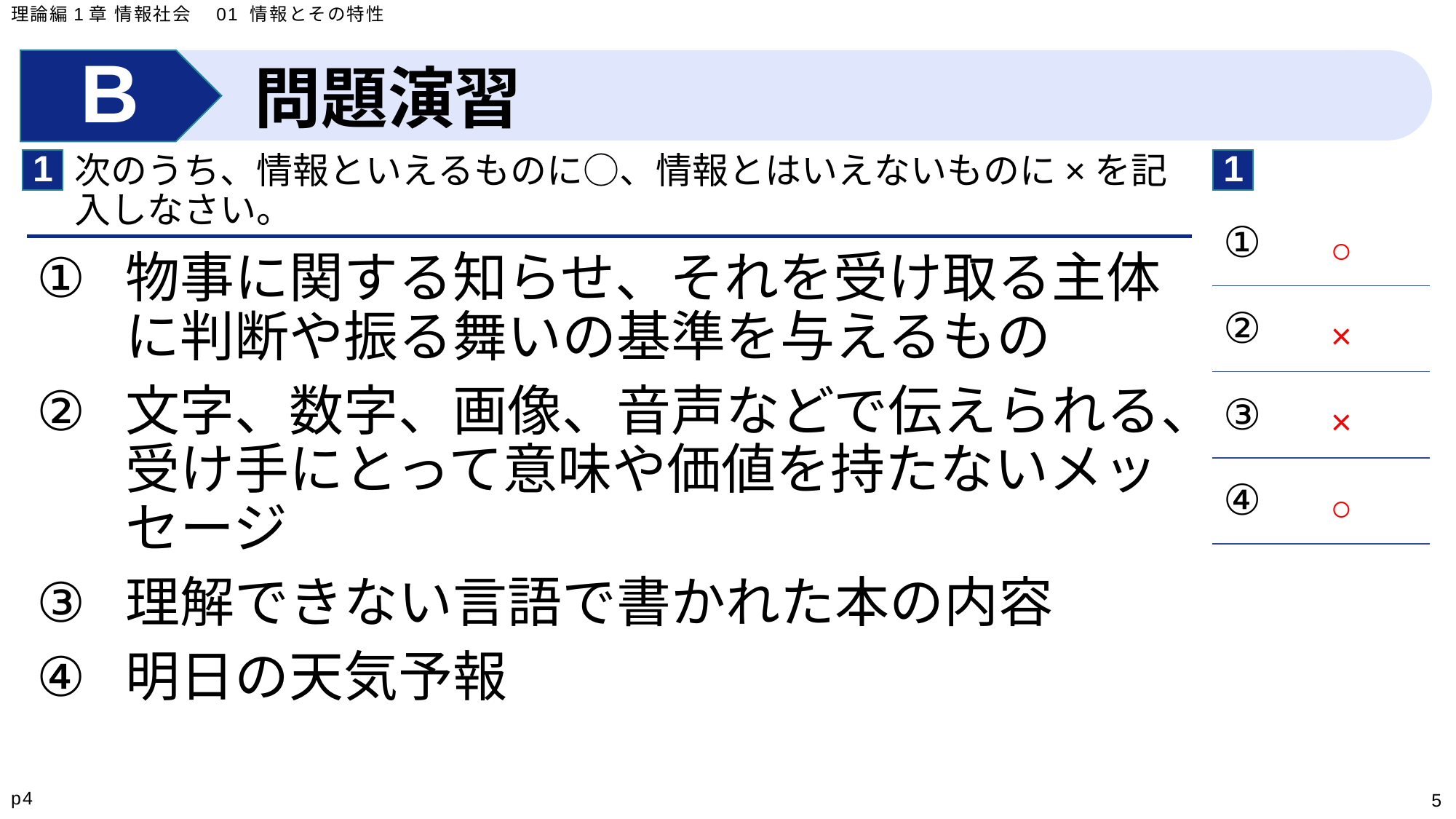

理論編1章 情報社会　01 情報とその特性

問題演習
1
1
次のうち、情報といえるものに○、情報とはいえないものに×を記入しなさい。

| ① |
| --- |
| ② |
| ③ |
| ④ |
○
物事に関する知らせ、それを受け取る主体に判断や振る舞いの基準を与えるもの
文字、数字、画像、音声などで伝えられる、受け手にとって意味や価値を持たないメッセージ
理解できない言語で書かれた本の内容
明日の天気予報
×
×
○
p4
5